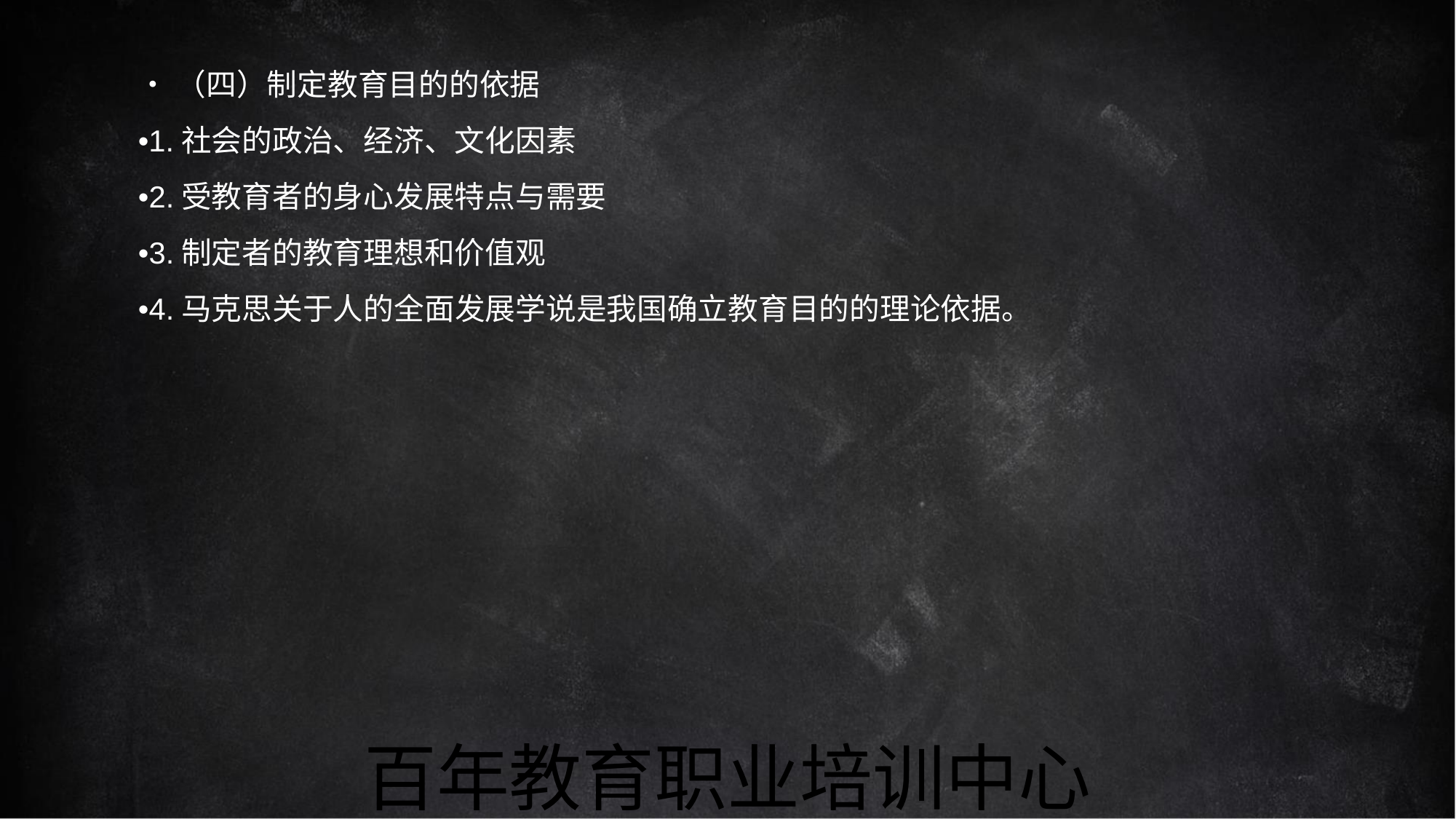

•（四）制定教育目的的依据
•1.社会的政治、经济、文化因素
•2.受教育者的身心发展特点与需要
•3.制定者的教育理想和价值观
•4.马克思关于人的全面发展学说是我国确立教育目的的理论依据。
百年教育职业培训中心